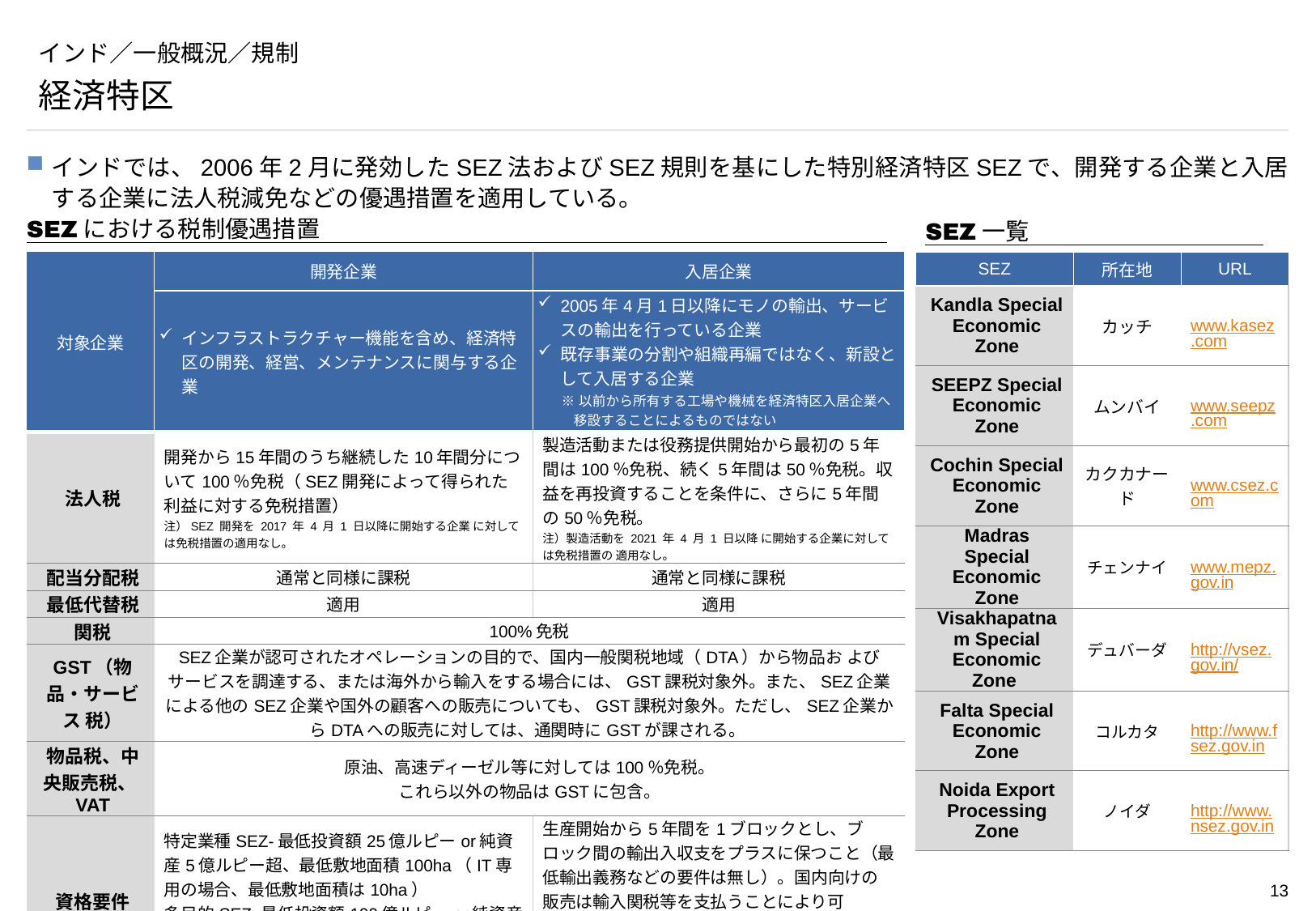

# インド／一般概況／規制
経済特区
インドでは、2006年2月に発効したSEZ法およびSEZ規則を基にした特別経済特区SEZで、開発する企業と入居する企業に法人税減免などの優遇措置を適用している。
SEZにおける税制優遇措置
SEZ一覧
| 対象企業 | 開発企業 | 入居企業 |
| --- | --- | --- |
|  | インフラストラクチャー機能を含め、経済特区の開発、経営、メンテナンスに関与する企業 | 2005年4月1日以降にモノの輸出、サービスの輸出を行っている企業 既存事業の分割や組織再編ではなく、新設として入居する企業 ※以前から所有する工場や機械を経済特区入居企業へ移設することによるものではない |
| 法人税 | 開発から15年間のうち継続した10年間分について100％免税（SEZ開発によって得られた利益に対する免税措置） 注）SEZ 開発を 2017 年 4 月 1 日以降に開始する企業 に対しては免税措置の適用なし。 | 製造活動または役務提供開始から最初の5年間は100％免税、続く5年間は50％免税。収益を再投資することを条件に、さらに5年間の50％免税。 注）製造活動を 2021 年 4 月 1 日以降 に開始する企業に対しては免税措置の 適用なし。 |
| 配当分配税 | 通常と同様に課税 | 通常と同様に課税 |
| 最低代替税 | 適用 | 適用 |
| 関税 | 100%免税 |  |
| GST（物品・サービ ス 税） | SEZ企業が認可されたオペレーションの目的で、国内一般関税地域（DTA）から物品お よびサービスを調達する、または海外から輸入をする場合には、GST課税対象外。また、SEZ企業による他のSEZ企業や国外の顧客への販売についても、GST課税対象外。ただし、SEZ企業からDTAへの販売に対しては、通関時にGSTが課される。 |  |
| 物品税、中央販売税、VAT | 原油、高速ディーゼル等に対しては100％免税。 これら以外の物品はGSTに包含。 |  |
| 資格要件 | 特定業種SEZ‐最低投資額25億ルピーor純資産5億ルピー超、最低敷地面積100ha（IT専用の場合、最低敷地面積は10ha） 多目的SEZ‐最低投資額100億ルピーor純資産25億ルピ-超、最低敷地面積500ha～上限5,000ha.(別途基準を設けている州もある) | 生産開始から5年間を1ブロックとし、ブロック間の輸出入収支をプラスに保つこと（最低輸出義務などの要件は無し）。国内向けの販売は輸入関税等を支払うことにより可能。09年度より、SEZ内と課税エリア双方ユニットを持つ場合の、収益帰属の監査を厳格化。 |
| SEZ | 所在地 | URL |
| --- | --- | --- |
| Kandla Special Economic Zone | カッチ | www.kasez.com |
| SEEPZ Special Economic Zone | ムンバイ | www.seepz.com |
| Cochin Special Economic Zone | カクカナード | www.csez.com |
| Madras Special Economic Zone | チェンナイ | www.mepz.gov.in |
| Visakhapatnam Special Economic Zone | デュバーダ | http://vsez.gov.in/ |
| Falta Special Economic Zone | コルカタ | http://www.fsez.gov.in |
| Noida Export Processing Zone | ノイダ | http://www.nsez.gov.in |
（出所） JETROホームページ、 Special Economic Zones in India ホームページ、Ernest & Young　「インドにおける税制優遇措置　2014年10月」